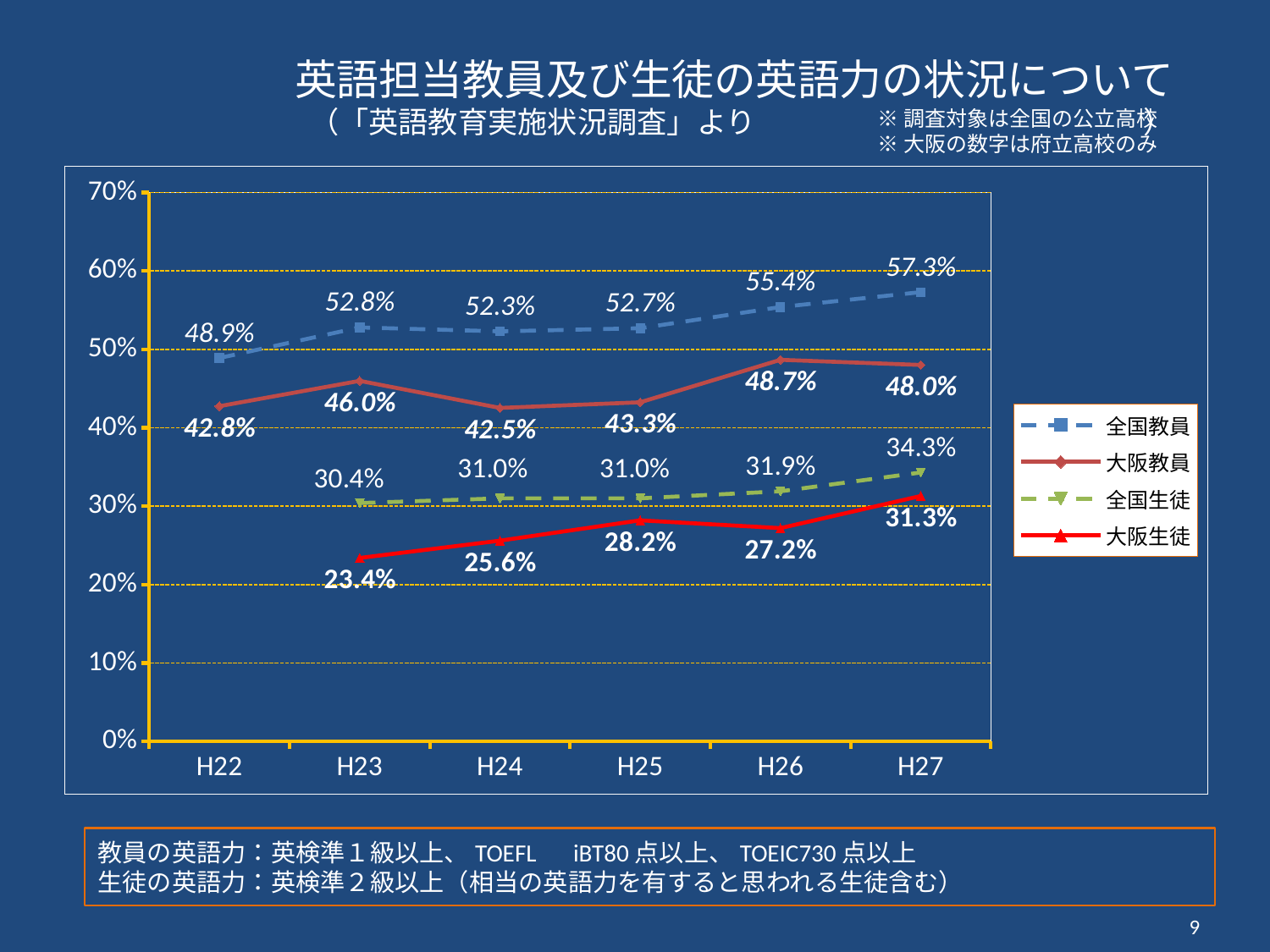

# 英語担当教員及び生徒の英語力の状況について （「英語教育実施状況調査」より　　　　　　　　　　　　　）
※調査対象は全国の公立高校
※大阪の数字は府立高校のみ

### Chart

| Category | 全国教員 | 大阪教員 | 全国生徒 | 大阪生徒 |
|---|---|---|---|---|
| H22 | 0.489 | 0.4275755228505035 | None | None |
| H23 | 0.528 | 0.45989304812834225 | 0.304 | 0.234 |
| H24 | 0.523 | 0.42538975501113585 | 0.31 | 0.256 |
| H25 | 0.527 | 0.43257575757575756 | 0.31 | 0.282 |
| H26 | 0.554 | 0.48674521354933725 | 0.319 | 0.272 |
| H27 | 0.573 | 0.48014440433212996 | 0.343 | 0.313 |
教員の英語力：英検準１級以上、TOEFL　iBT80点以上、TOEIC730点以上
生徒の英語力：英検準２級以上（相当の英語力を有すると思われる生徒含む）
9